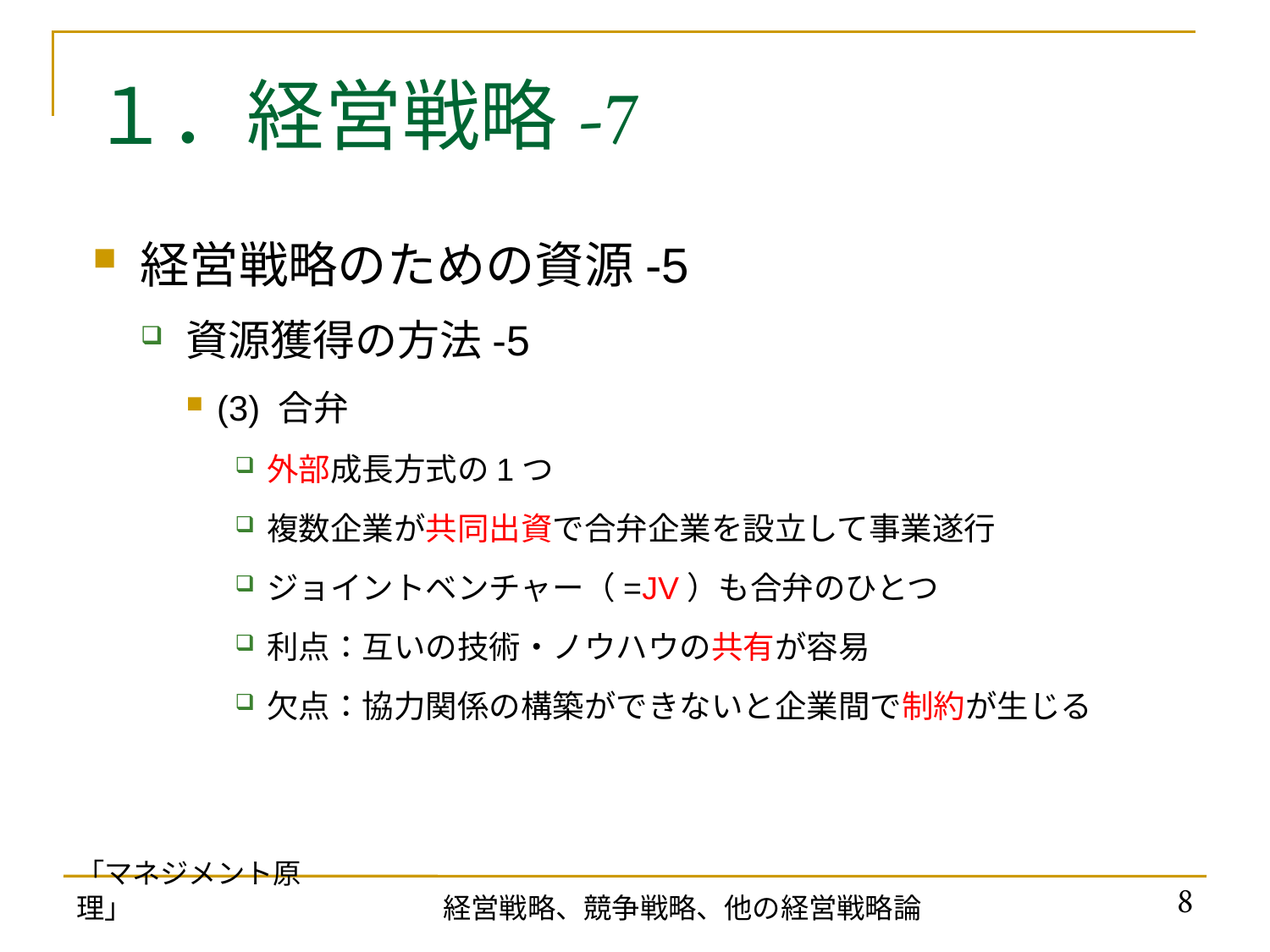

# １．経営戦略-7
経営戦略のための資源-5
資源獲得の方法-5
(3) 合弁
外部成長方式の1つ
複数企業が共同出資で合弁企業を設立して事業遂行
ジョイントベンチャー（=JV）も合弁のひとつ
利点：互いの技術・ノウハウの共有が容易
欠点：協力関係の構築ができないと企業間で制約が生じる
「マネジメント原理」
8
経営戦略、競争戦略、他の経営戦略論